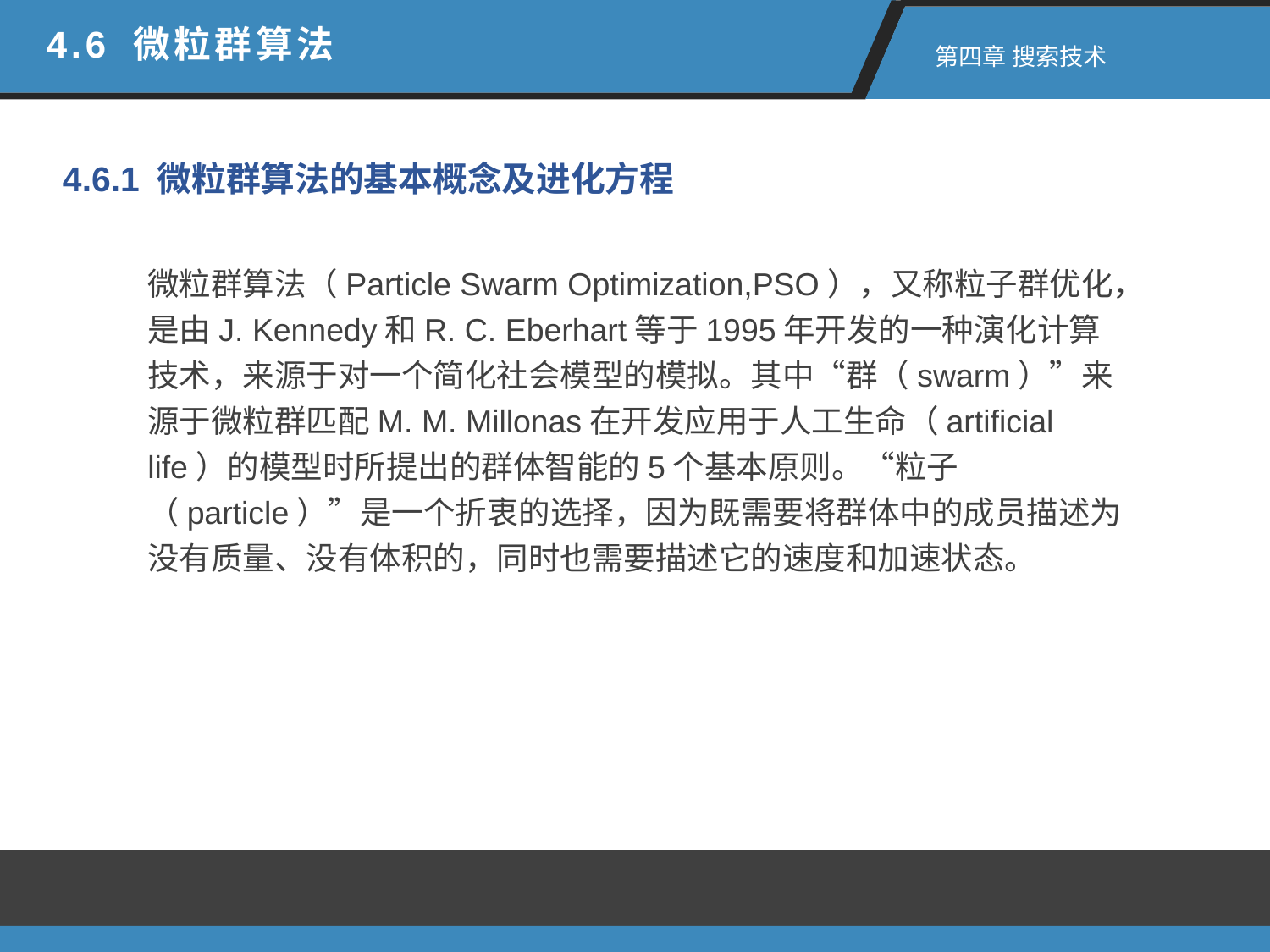

4.6 微粒群算法
  第四章 搜索技术
4.6.1 微粒群算法的基本概念及进化方程
微粒群算法（Particle Swarm Optimization,PSO），又称粒子群优化，是由J. Kennedy和R. C. Eberhart等于1995年开发的一种演化计算技术，来源于对一个简化社会模型的模拟。其中“群（swarm）”来源于微粒群匹配M. M. Millonas在开发应用于人工生命（artificial life）的模型时所提出的群体智能的5个基本原则。“粒子（particle）”是一个折衷的选择，因为既需要将群体中的成员描述为没有质量、没有体积的，同时也需要描述它的速度和加速状态。